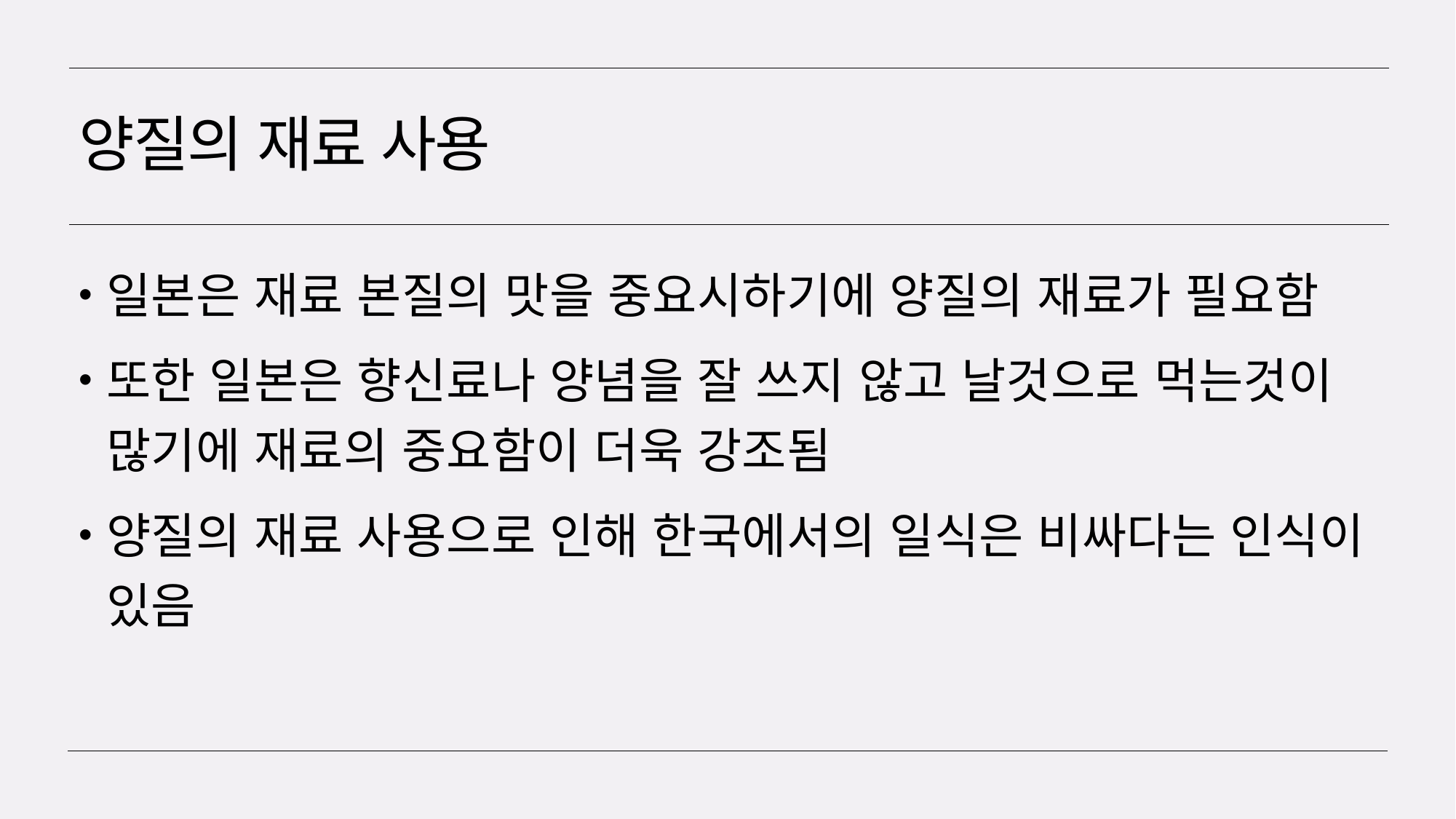

# 양질의 재료 사용
일본은 재료 본질의 맛을 중요시하기에 양질의 재료가 필요함
또한 일본은 향신료나 양념을 잘 쓰지 않고 날것으로 먹는것이 많기에 재료의 중요함이 더욱 강조됨
양질의 재료 사용으로 인해 한국에서의 일식은 비싸다는 인식이 있음